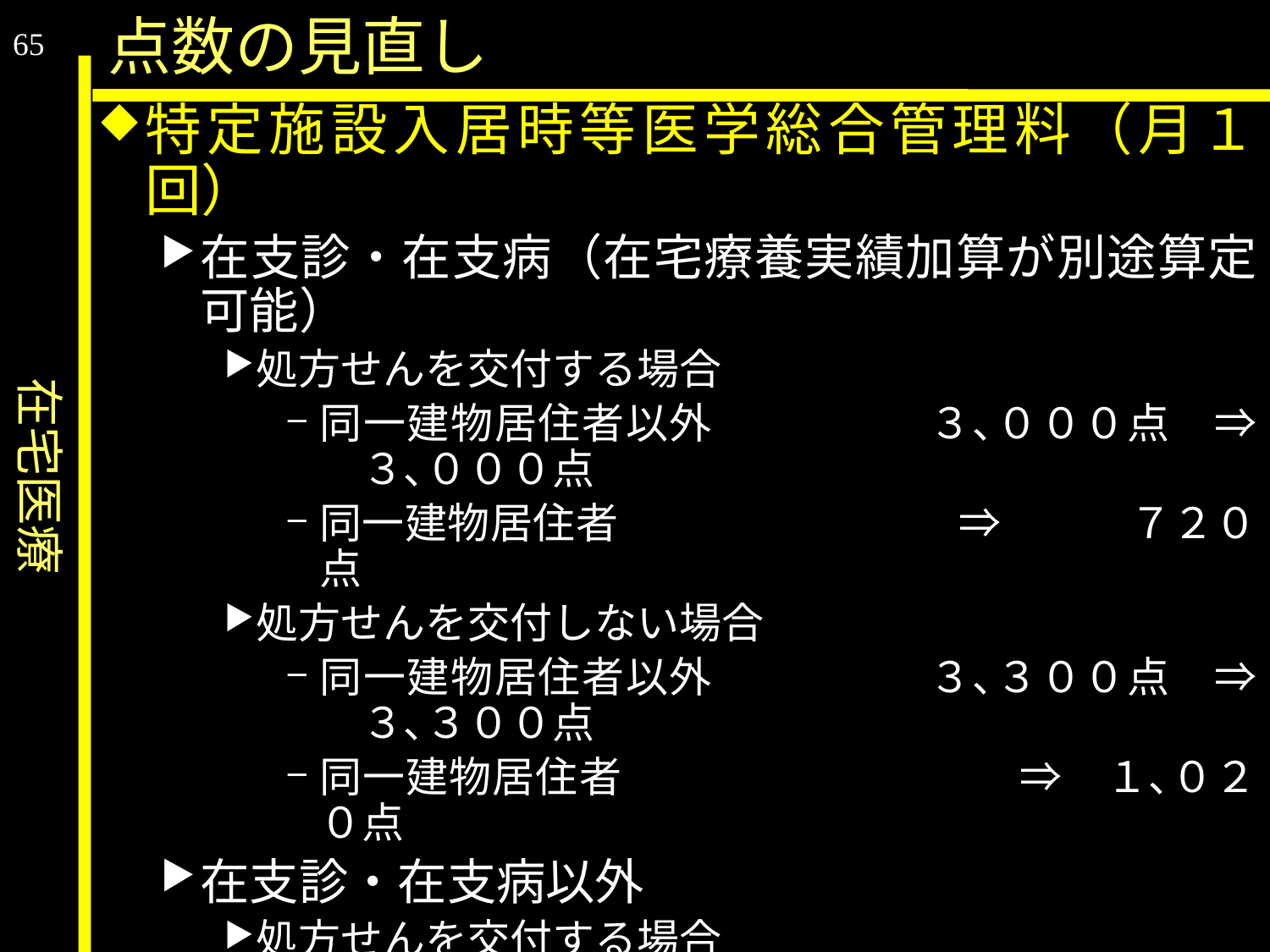

在宅医療
点数の見直し
65

特定施設入居時等医学総合管理料（月１回）
在支診・在支病（在宅療養実績加算が別途算定可能）
処方せんを交付する場合
同一建物居住者以外	　　３､０００点　⇒　３､０００点
同一建物居住者			⇒　　　７２０点
処方せんを交付しない場合
同一建物居住者以外	　　３､３００点　⇒　３､３００点
同一建物居住者		　 　　　⇒　１､０２０点
在支診・在支病以外
処方せんを交付する場合
同一建物居住者以外	　　１､５００点　⇒　２､２５０点
同一建物居住者			⇒　　　５４０点
処方せんを交付しない場合
同一建物居住者以外	　　１､８００点　⇒　２､５５０点
同一建物居住者		　 　　　⇒　　　８４０点